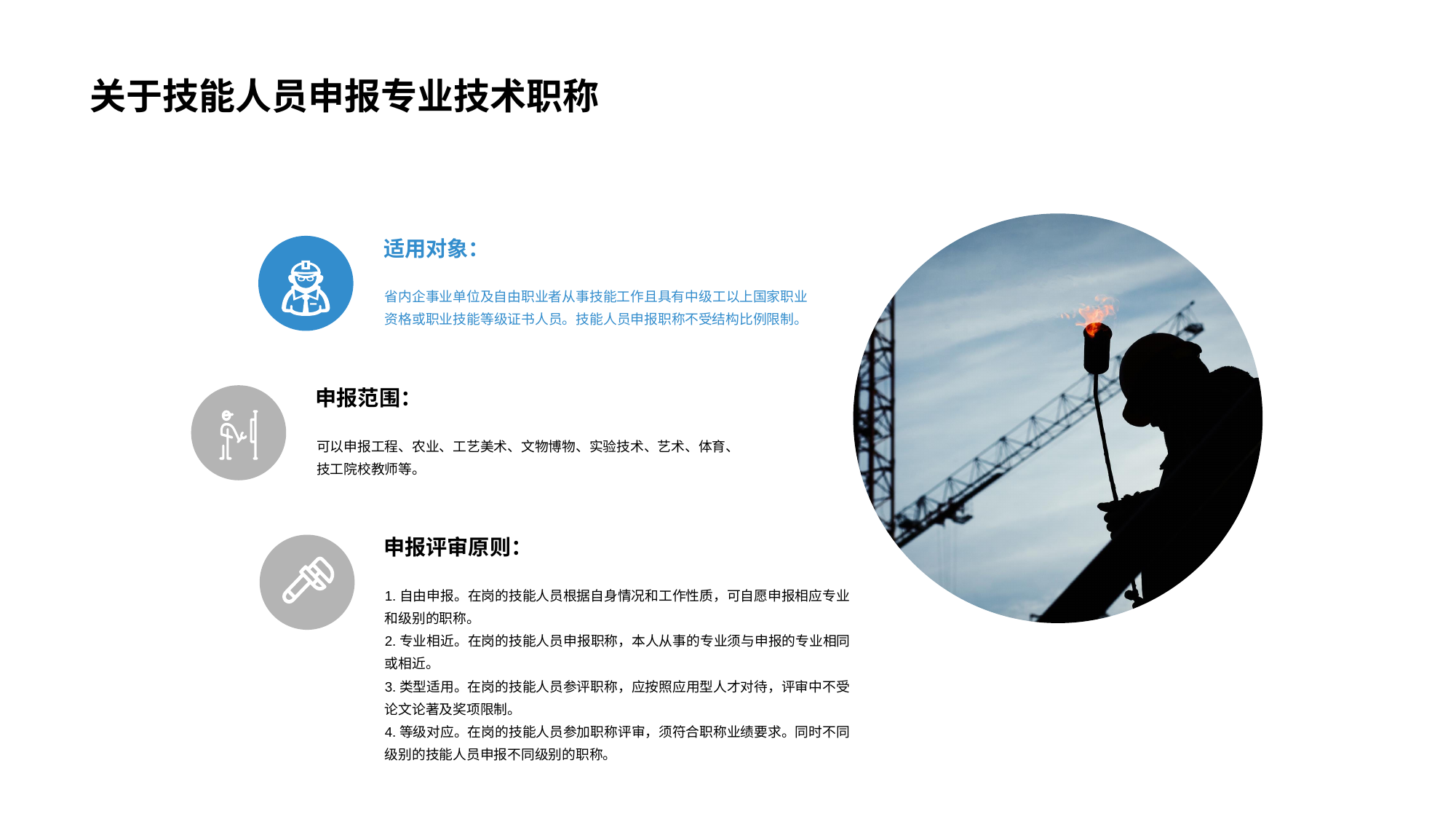

# 关于技能人员申报专业技术职称

适用对象：

省内企事业单位及自由职业者从事技能工作且具有中级工以上国家职业资格或职业技能等级证书人员。技能人员申报职称不受结构比例限制。
申报范围：

可以申报工程、农业、工艺美术、文物博物、实验技术、艺术、体育、技工院校教师等。
申报评审原则：

1.自由申报。在岗的技能人员根据自身情况和工作性质，可自愿申报相应专业和级别的职称。
2.专业相近。在岗的技能人员申报职称，本人从事的专业须与申报的专业相同或相近。
3.类型适用。在岗的技能人员参评职称，应按照应用型人才对待，评审中不受论文论著及奖项限制。
4.等级对应。在岗的技能人员参加职称评审，须符合职称业绩要求。同时不同级别的技能人员申报不同级别的职称。